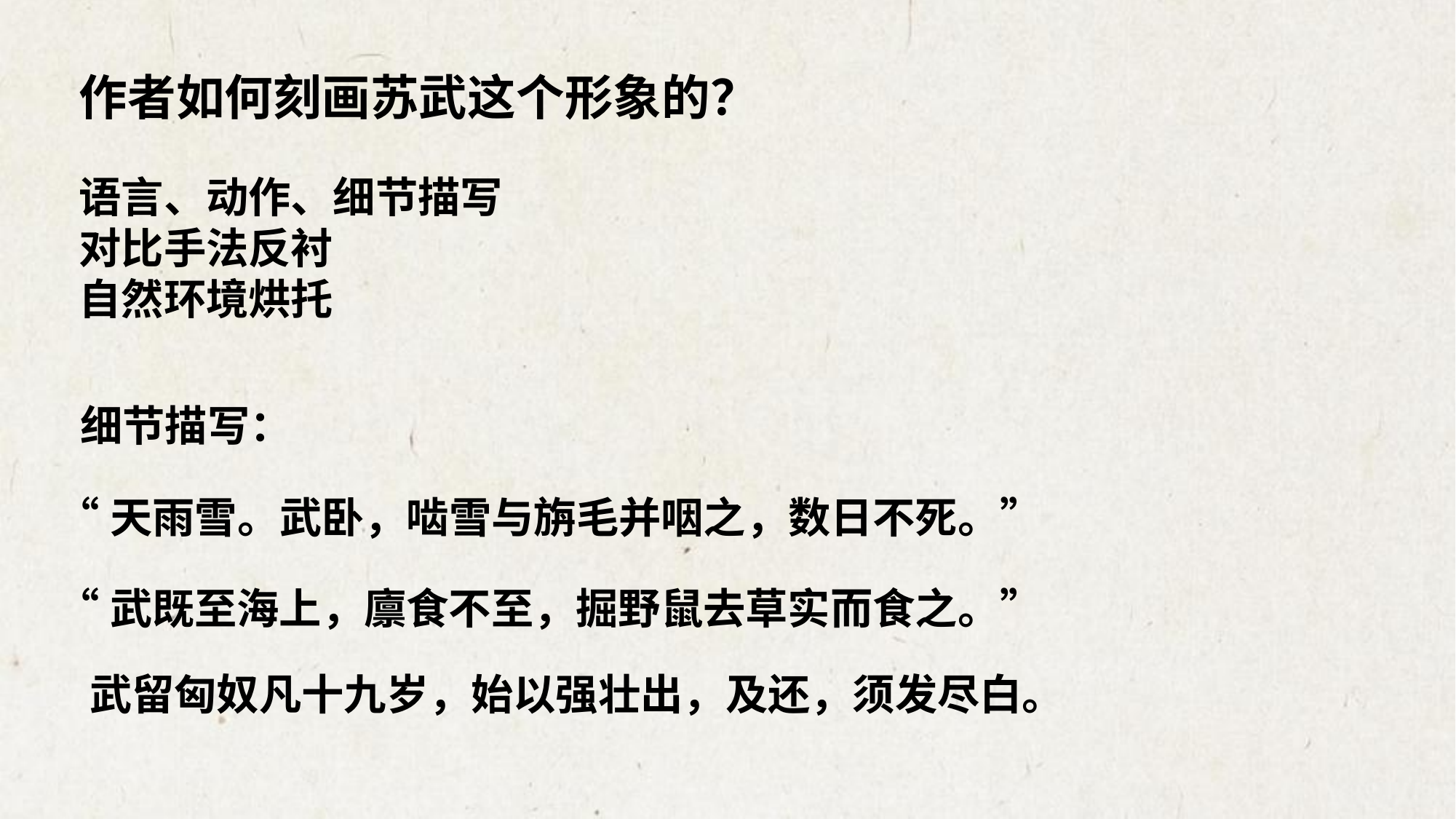

作者如何刻画苏武这个形象的？
语言、动作、细节描写
对比手法反衬
自然环境烘托
细节描写：
“天雨雪。武卧，啮雪与旃毛并咽之，数日不死。”
“武既至海上，廪食不至，掘野鼠去草实而食之。”
武留匈奴凡十九岁，始以强壮出，及还，须发尽白。